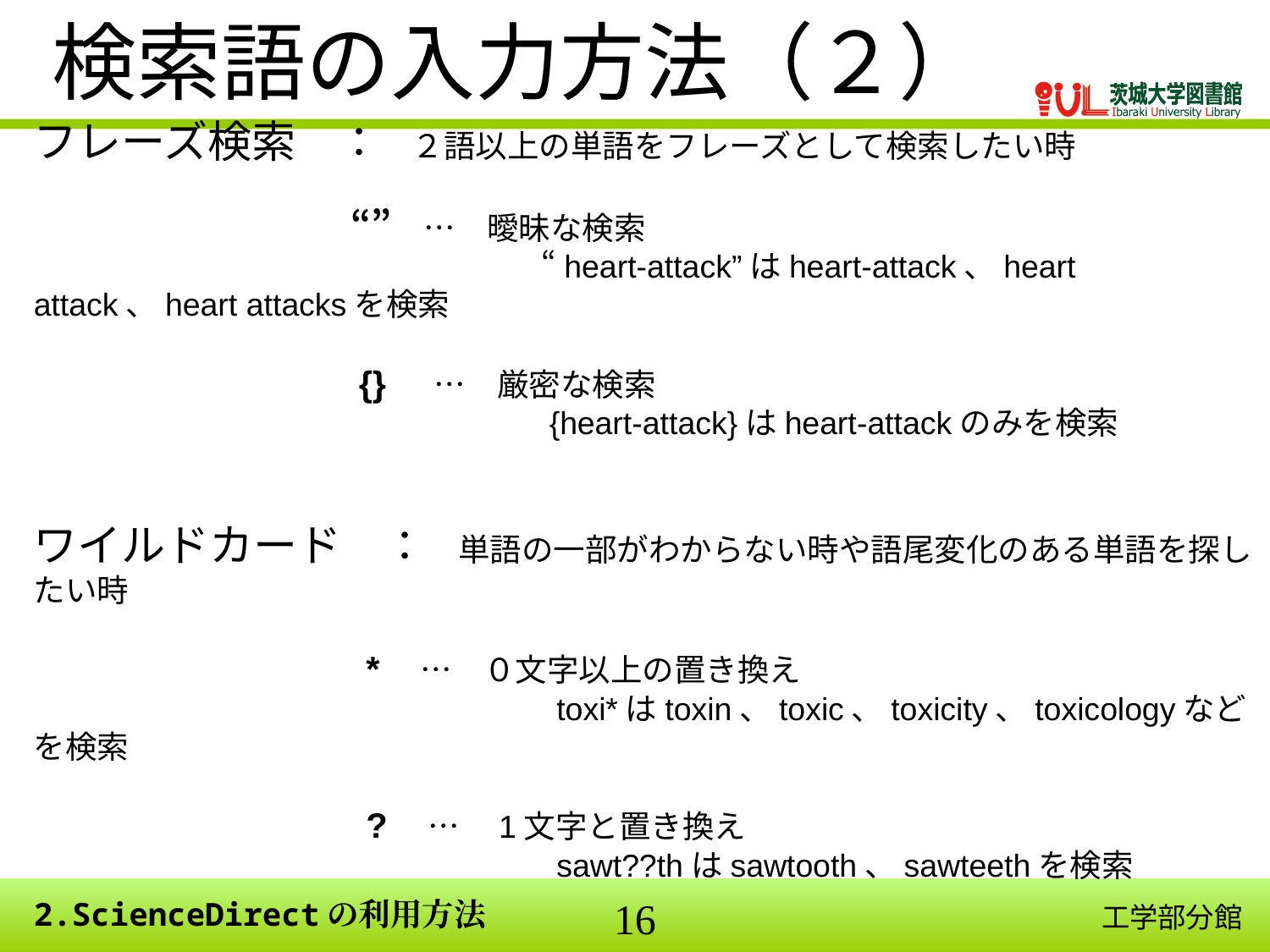

# 検索語の入力方法（２）
フレーズ検索　：　２語以上の単語をフレーズとして検索したい時

　　　　　　　　　　“”　…　曖昧な検索
　　　　　　　　　　　　　　　　“heart-attack”はheart-attack、heart attack、heart attacksを検索

　　　　　　　　　　{}　 …　厳密な検索
　　　　　　　　　　　　　　　　{heart-attack}はheart-attackのみを検索

ワイルドカード　：　単語の一部がわからない時や語尾変化のある単語を探したい時

　　　　　　　　　　 *　…　０文字以上の置き換え
　　　　　　　　　　　　　　　　 toxi*はtoxin、toxic、toxicity、toxicologyなどを検索

　　　　　　　　　 　?　…　1文字と置き換え
　　　　　　　　　　　　　　　　 sawt??thはsawtooth、sawteethを検索
2.ScienceDirectの利用方法